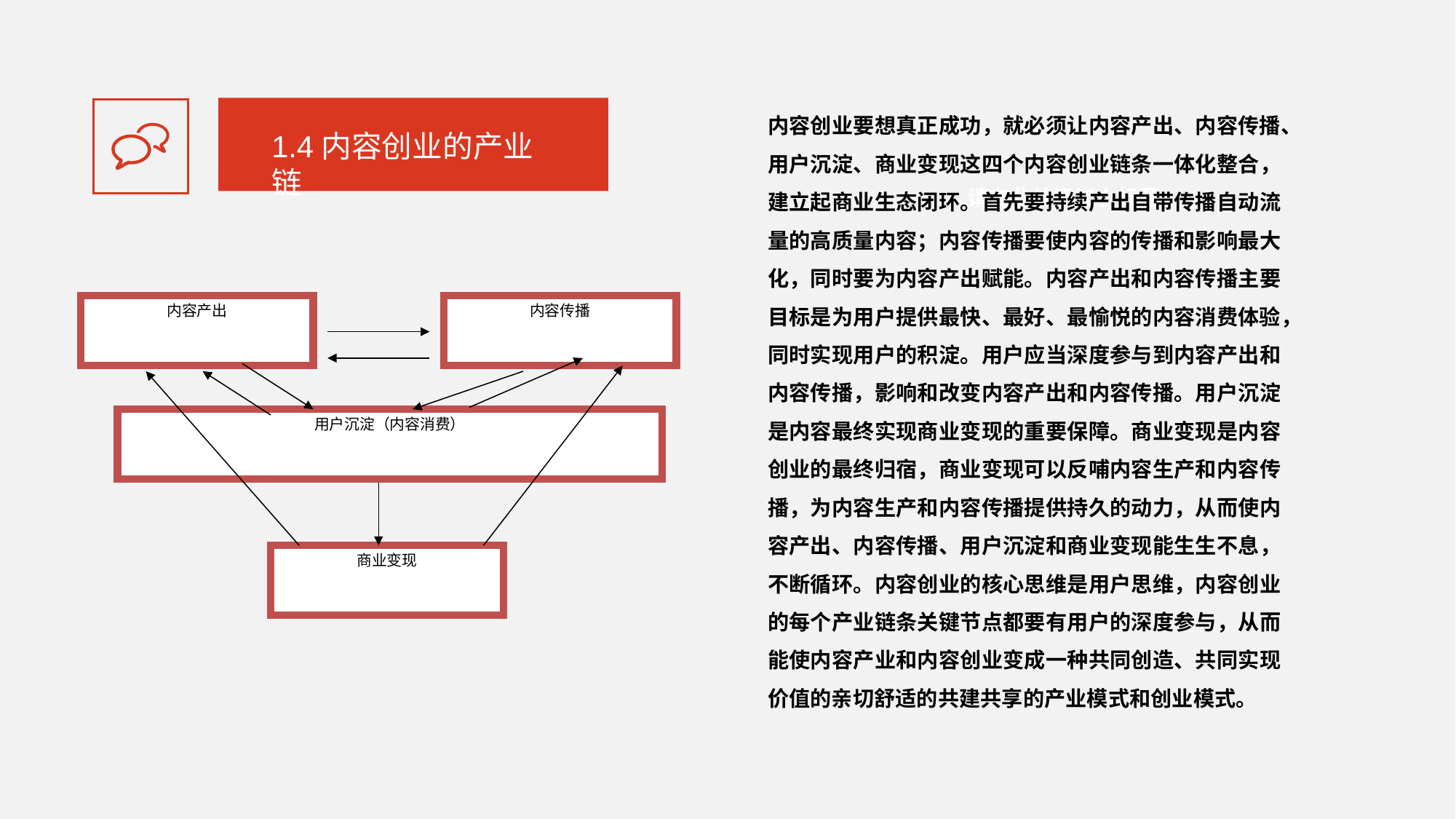

内容创业要想真正成功，就必须让内容产出、内容传播、用户沉淀、商业变现这四个内容创业链条一体化整合，建立起商业生态闭环。首先要持续产出自带传播自动流量的高质量内容；内容传播要使内容的传播和影响最大化，同时要为内容产出赋能。内容产出和内容传播主要目标是为用户提供最快、最好、最愉悦的内容消费体验，同时实现用户的积淀。用户应当深度参与到内容产出和内容传播，影响和改变内容产出和内容传播。用户沉淀是内容最终实现商业变现的重要保障。商业变现是内容创业的最终归宿，商业变现可以反哺内容生产和内容传播，为内容生产和内容传播提供持久的动力，从而使内容产出、内容传播、用户沉淀和商业变现能生生不息，不断循环。内容创业的核心思维是用户思维，内容创业的每个产业链条关键节点都要有用户的深度参与，从而能使内容产业和内容创业变成一种共同创造、共同实现价值的亲切舒适的共建共享的产业模式和创业模式。

1.4内容创业的产业链

请在此处添加小标题
内容产出
内容传播
用户沉淀（内容消费）
商业变现